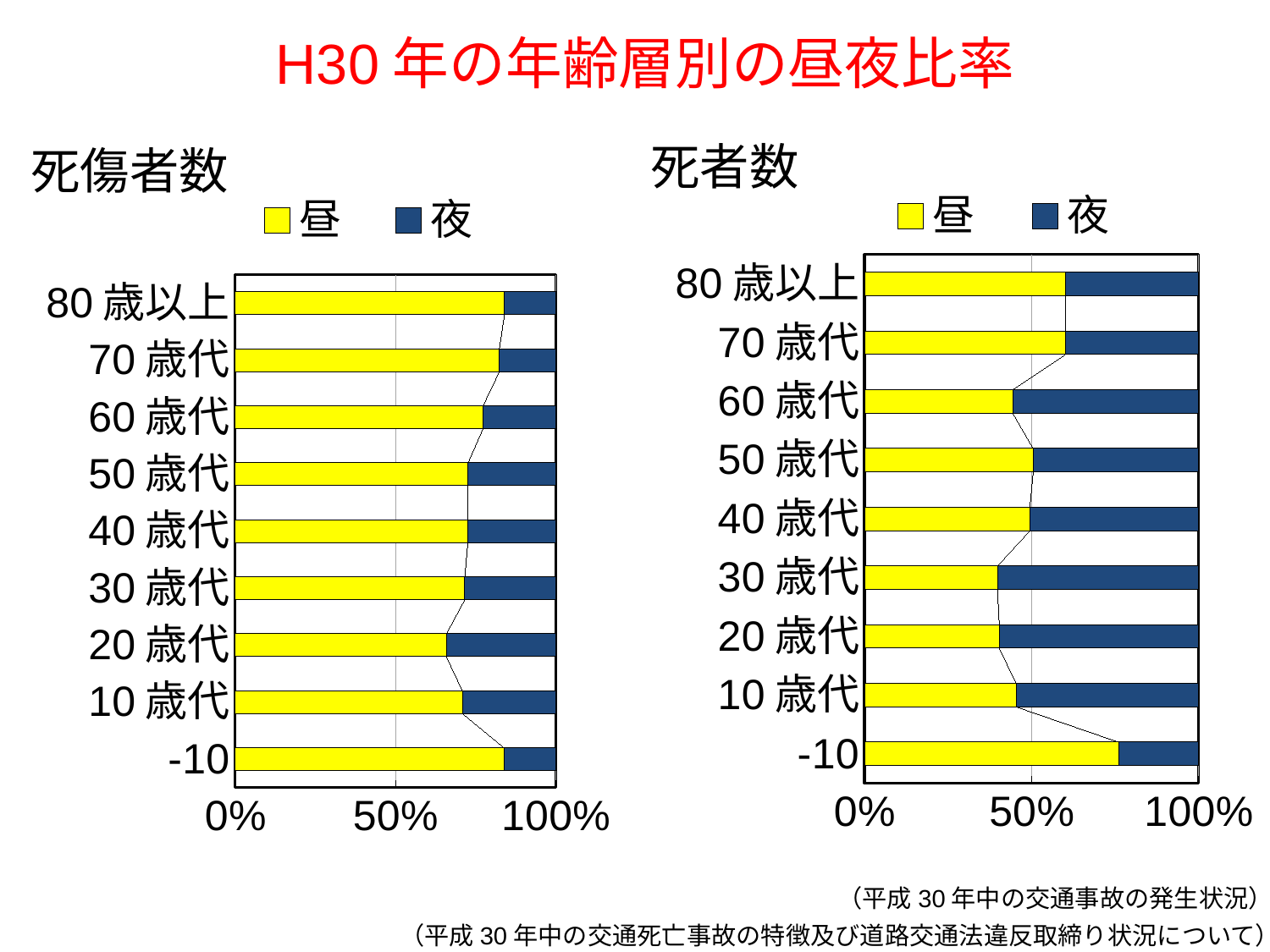

# H30年の年齢層別の昼夜比率
死者数
死傷者数

### Chart

| Category | 昼 | 夜 |
|---|---|---|
| -10 | 35.0 | 11.0 |
| 10歳代 | 70.0 | 84.0 |
| 20歳代 | 103.0 | 152.0 |
| 30歳代 | 84.0 | 127.0 |
| 40歳代 | 157.0 | 160.0 |
| 50歳代 | 186.0 | 182.0 |
| 60歳代 | 235.0 | 294.0 |
| 70歳代 | 485.0 | 321.0 |
| 80歳以上 | 510.0 | 336.0 |

### Chart

| Category | 昼 | 夜 |
|---|---|---|
| -10 | 15109.0 | 2889.0 |
| 10歳代 | 31881.0 | 13027.0 |
| 20歳代 | 56970.0 | 29436.0 |
| 30歳代 | 64770.0 | 25563.0 |
| 40歳代 | 73895.0 | 27817.0 |
| 50歳代 | 53964.0 | 20259.0 |
| 60歳代 | 43583.0 | 12752.0 |
| 70歳代 | 32966.0 | 7006.0 |
| 80歳以上 | 14707.0 | 2784.0 |
（平成30年中の交通事故の発生状況）
（平成30年中の交通死亡事故の特徴及び道路交通法違反取締り状況について）